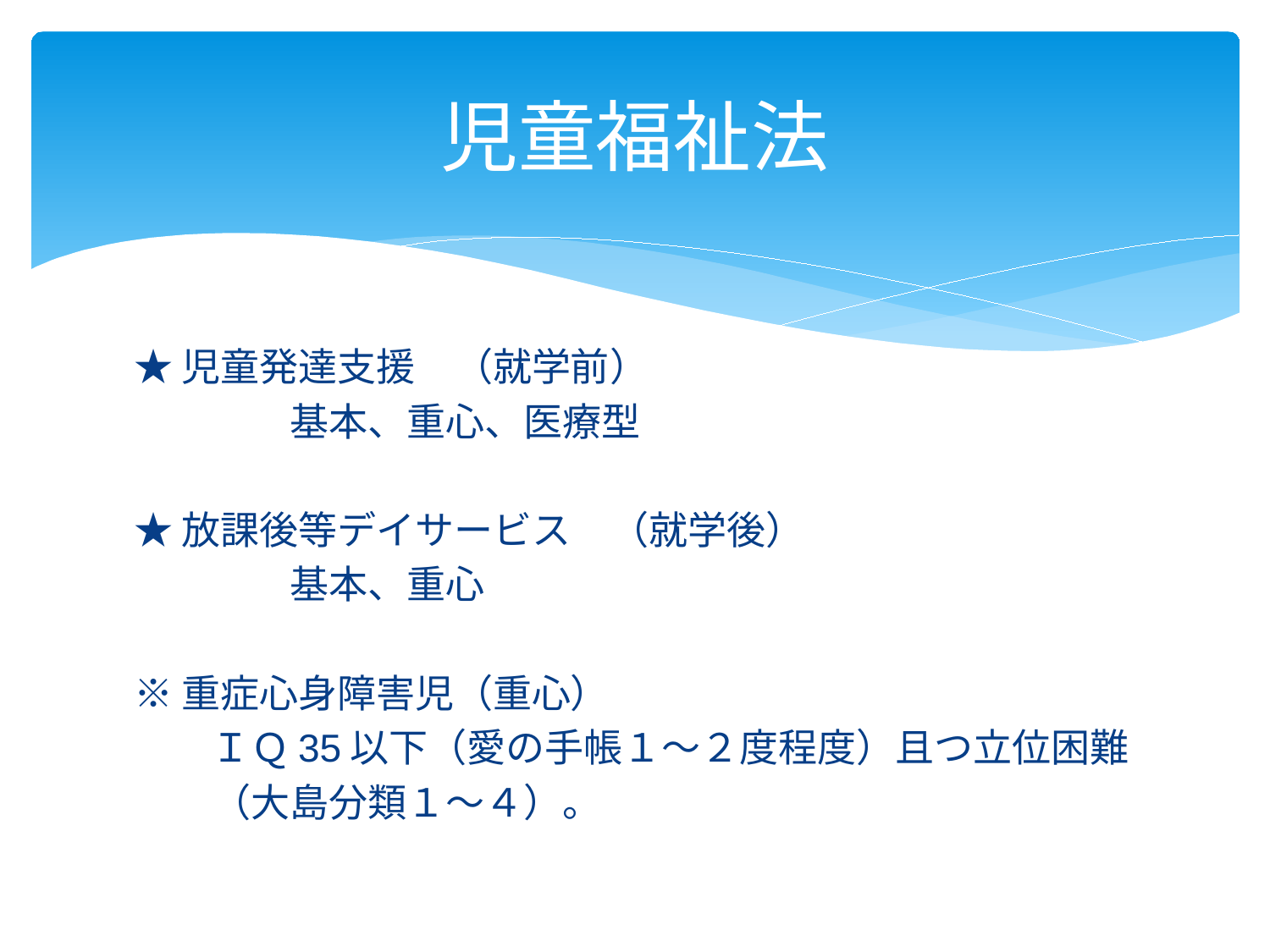

# 児童福祉法
★児童発達支援　（就学前）
　　　　基本、重心、医療型

★放課後等デイサービス　（就学後）
　　　　基本、重心

※重症心身障害児（重心）
　　ＩＱ35以下（愛の手帳１～２度程度）且つ立位困難
　　（大島分類１～４）。